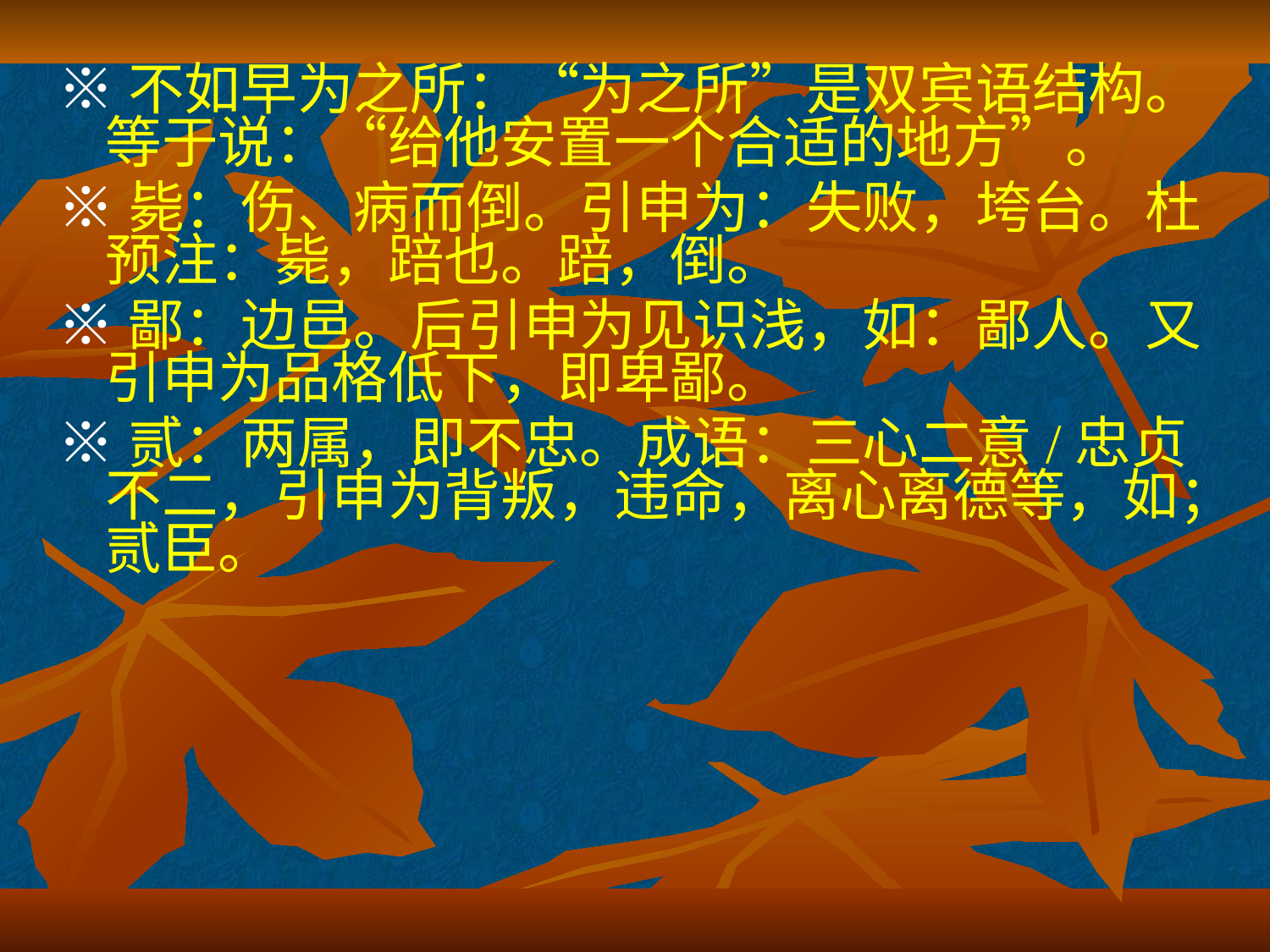

※不如早为之所：“为之所”是双宾语结构。等于说：“给他安置一个合适的地方”。
※毙：伤、病而倒。引申为：失败，垮台。杜预注：毙，踣也。踣，倒。
※鄙：边邑。后引申为见识浅，如：鄙人。又引申为品格低下，即卑鄙。
※贰：两属，即不忠。成语：三心二意/忠贞不二，引申为背叛，违命，离心离德等，如；贰臣。